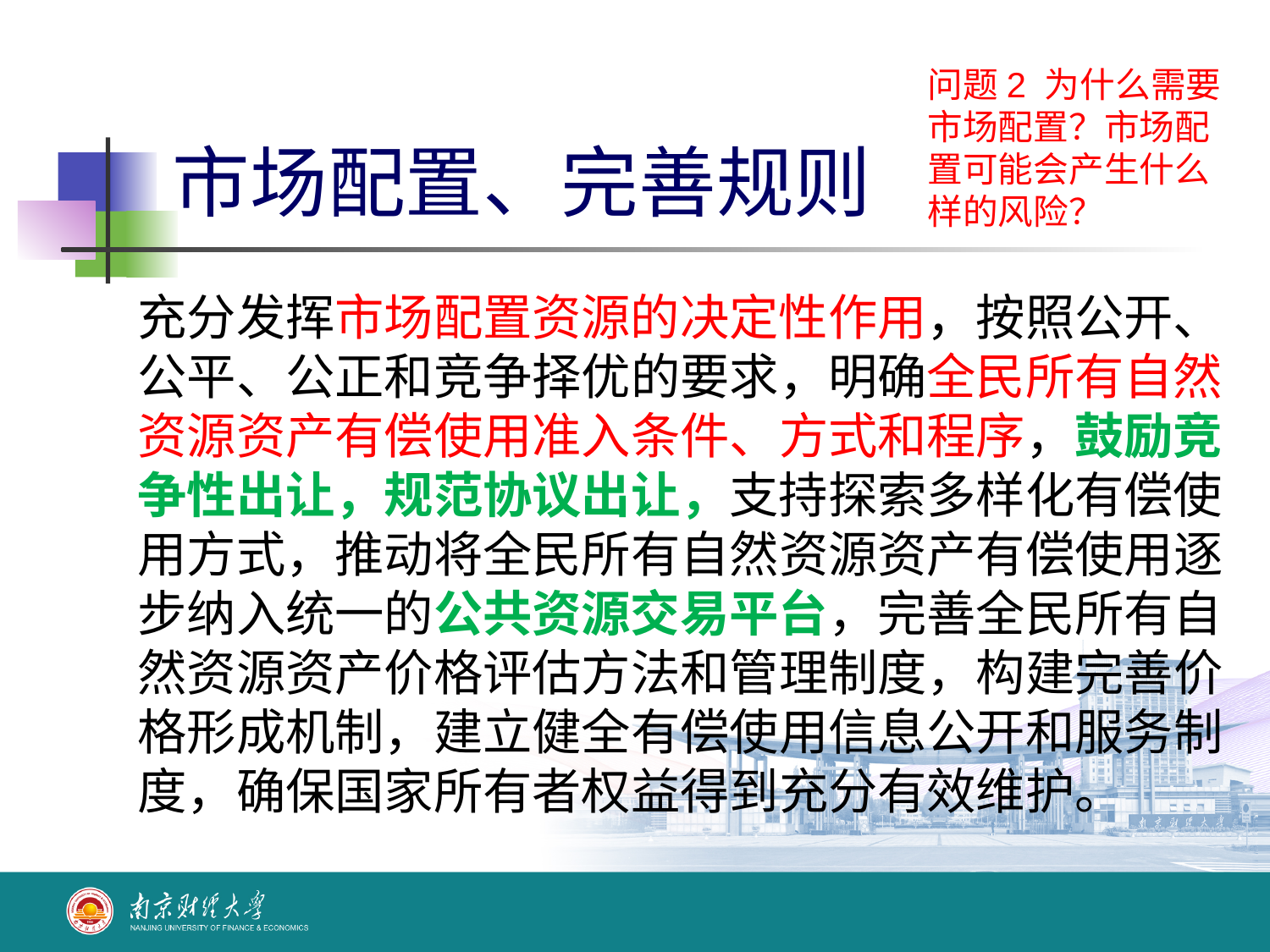

# 市场配置、完善规则
问题2 为什么需要市场配置？市场配置可能会产生什么样的风险？
充分发挥市场配置资源的决定性作用，按照公开、公平、公正和竞争择优的要求，明确全民所有自然资源资产有偿使用准入条件、方式和程序，鼓励竞争性出让，规范协议出让，支持探索多样化有偿使用方式，推动将全民所有自然资源资产有偿使用逐步纳入统一的公共资源交易平台，完善全民所有自然资源资产价格评估方法和管理制度，构建完善价格形成机制，建立健全有偿使用信息公开和服务制度，确保国家所有者权益得到充分有效维护。